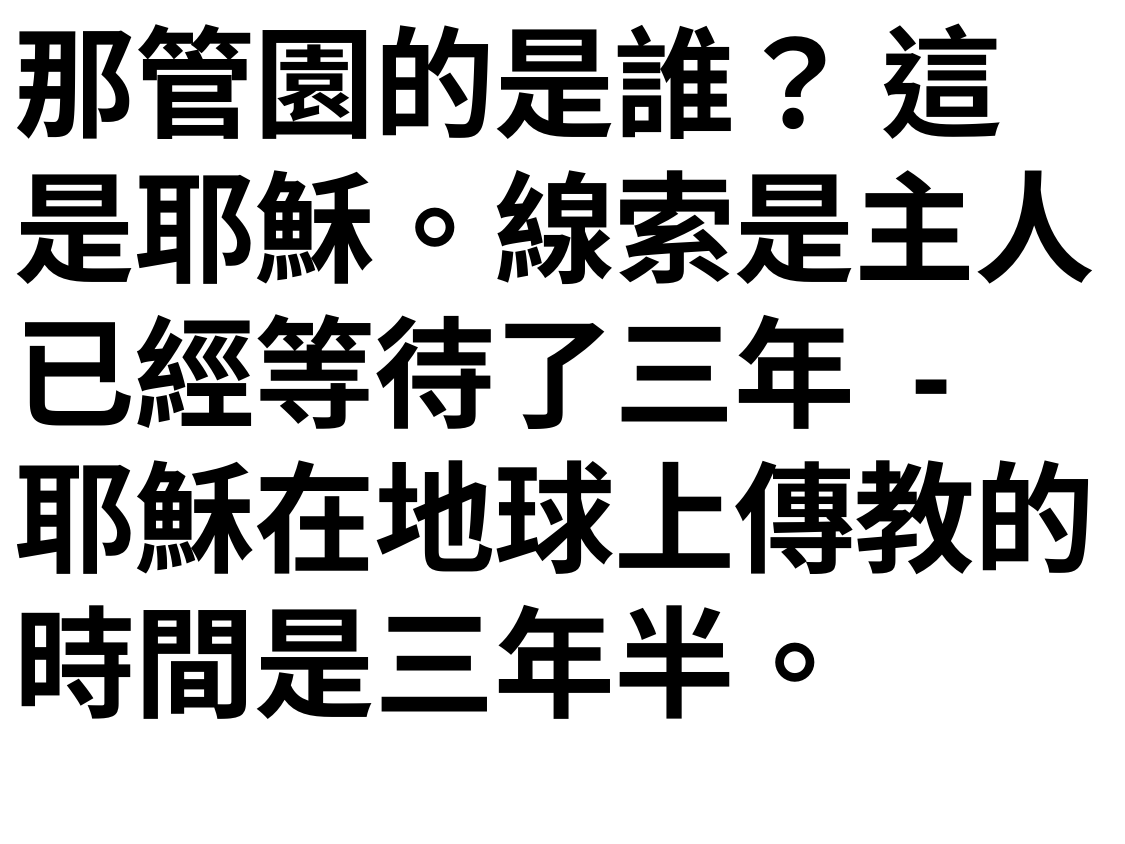

那管園的是誰？ 這是耶穌。線索是主人已經等待了三年 - 耶穌在地球上傳教的時間是三年半。